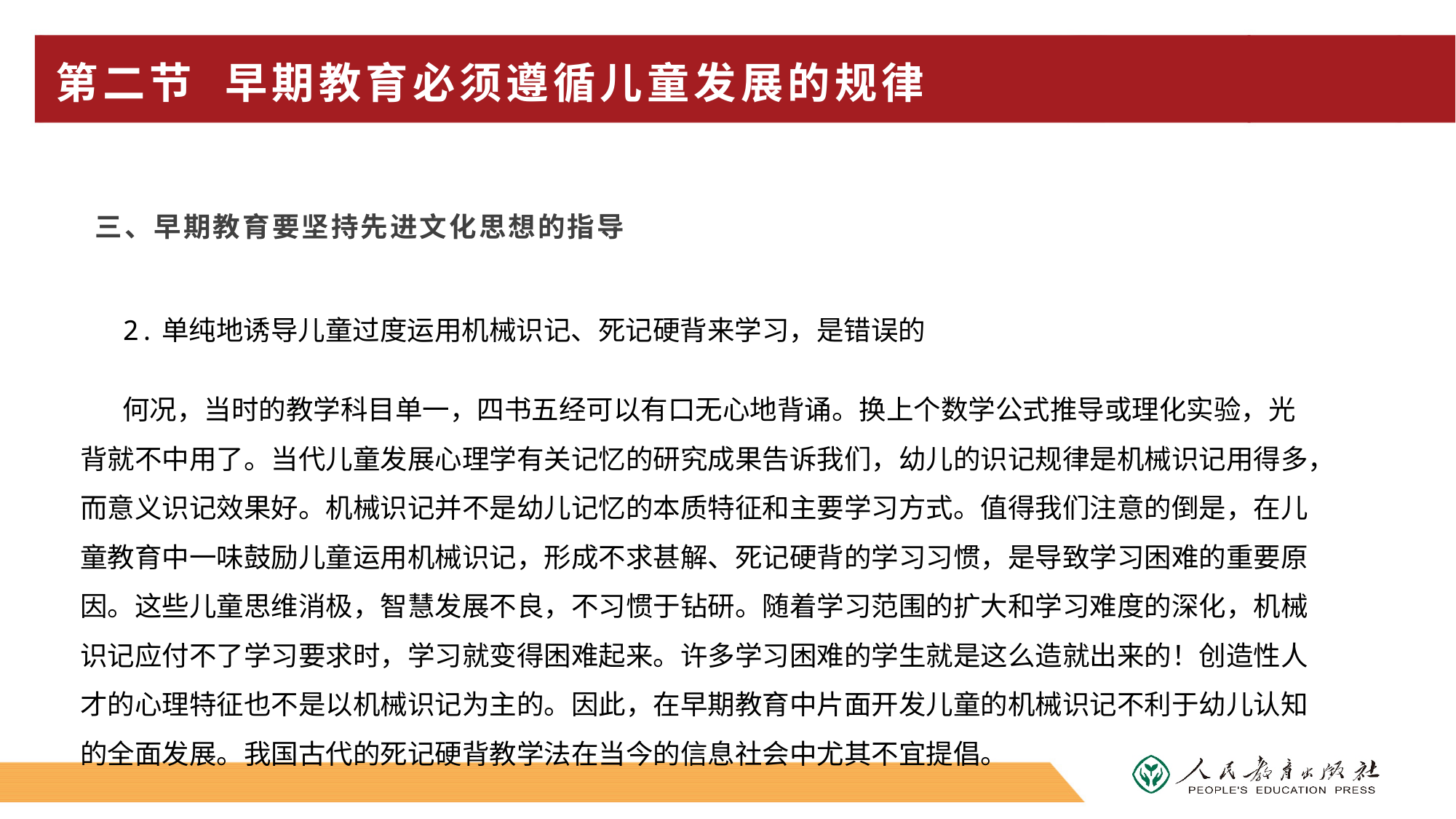

# 第二节  早期教育必须遵循儿童发展的规律
 三、早期教育要坚持先进文化思想的指导
2.单纯地诱导儿童过度运用机械识记、死记硬背来学习，是错误的
何况，当时的教学科目单一，四书五经可以有口无心地背诵。换上个数学公式推导或理化实验，光背就不中用了。当代儿童发展心理学有关记忆的研究成果告诉我们，幼儿的识记规律是机械识记用得多，而意义识记效果好。机械识记并不是幼儿记忆的本质特征和主要学习方式。值得我们注意的倒是，在儿童教育中一味鼓励儿童运用机械识记，形成不求甚解、死记硬背的学习习惯，是导致学习困难的重要原因。这些儿童思维消极，智慧发展不良，不习惯于钻研。随着学习范围的扩大和学习难度的深化，机械识记应付不了学习要求时，学习就变得困难起来。许多学习困难的学生就是这么造就出来的！创造性人才的心理特征也不是以机械识记为主的。因此，在早期教育中片面开发儿童的机械识记不利于幼儿认知的全面发展。我国古代的死记硬背教学法在当今的信息社会中尤其不宜提倡。